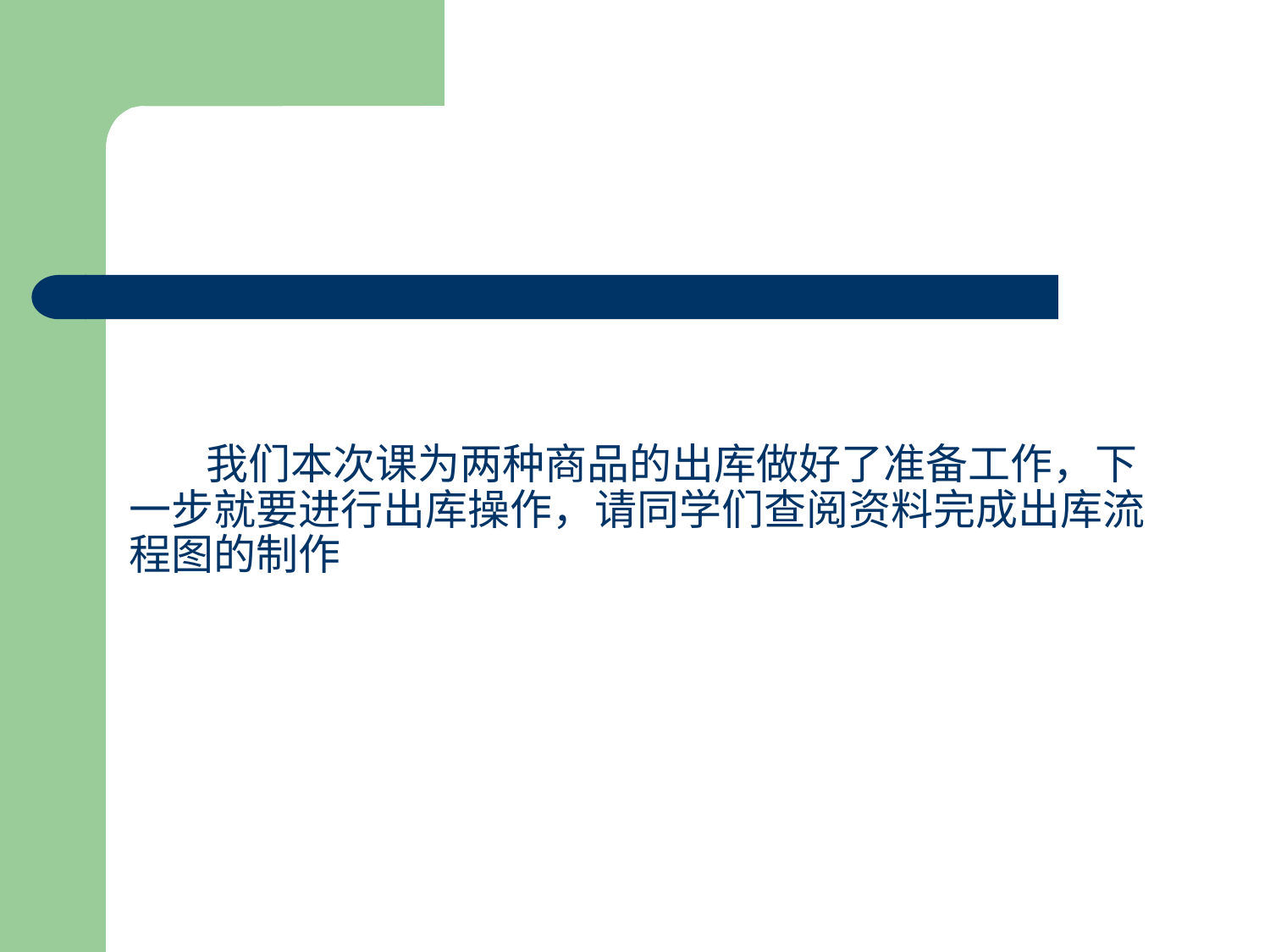

#

       我们本次课为两种商品的出库做好了准备工作，下一步就要进行出库操作，请同学们查阅资料完成出库流程图的制作